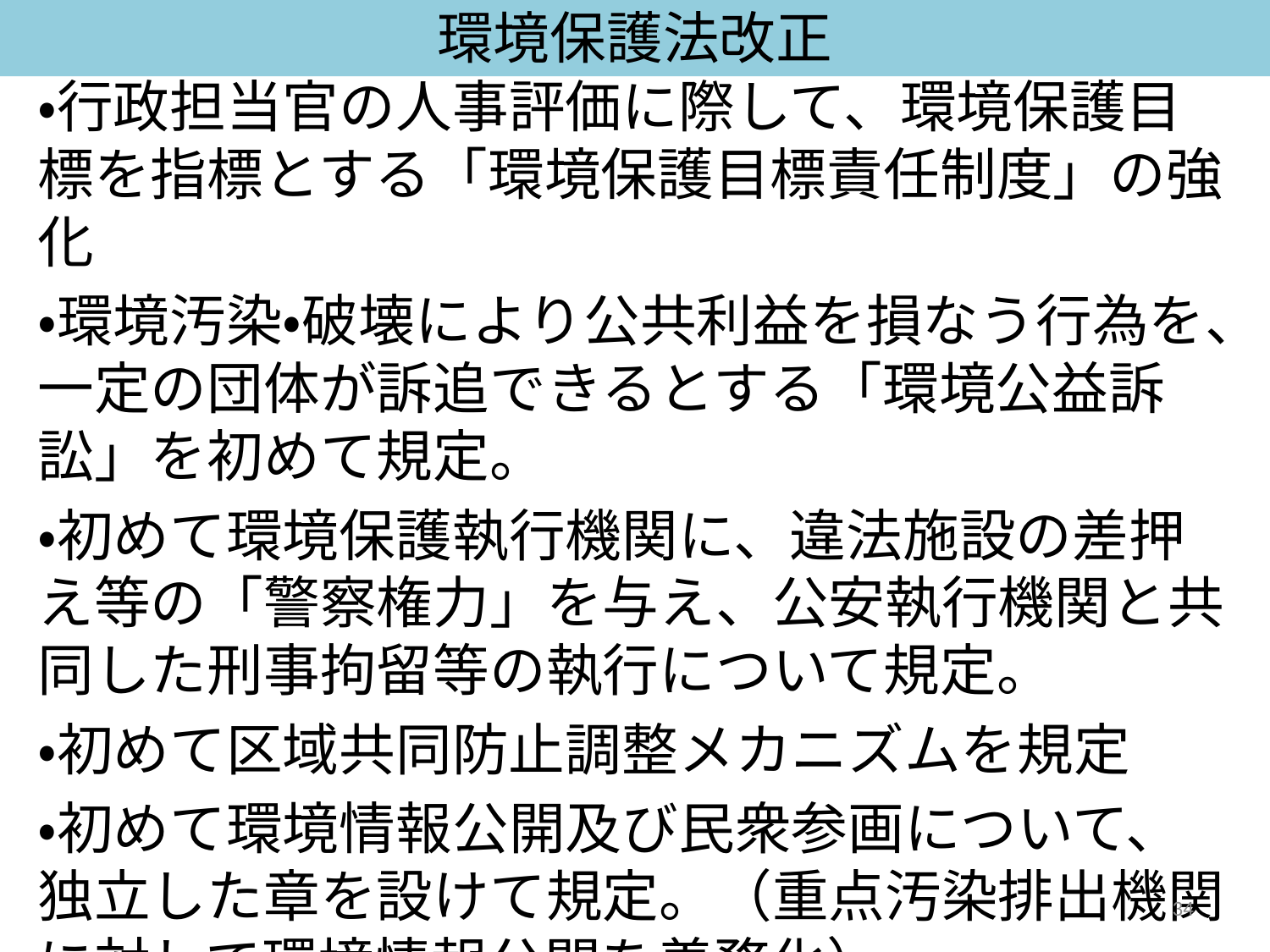

環境保護法改正
・行政担当官の人事評価に際して、環境保護目標を指標とする「環境保護目標責任制度」の強化
・環境汚染・破壊により公共利益を損なう行為を、一定の団体が訴追できるとする「環境公益訴訟」を初めて規定。
・初めて環境保護執行機関に、違法施設の差押え等の「警察権力」を与え、公安執行機関と共同した刑事拘留等の執行について規定。
・初めて区域共同防止調整メカニズムを規定
・初めて環境情報公開及び民衆参画について、独立した章を設けて規定。（重点汚染排出機関に対して環境情報公開を義務化）
34